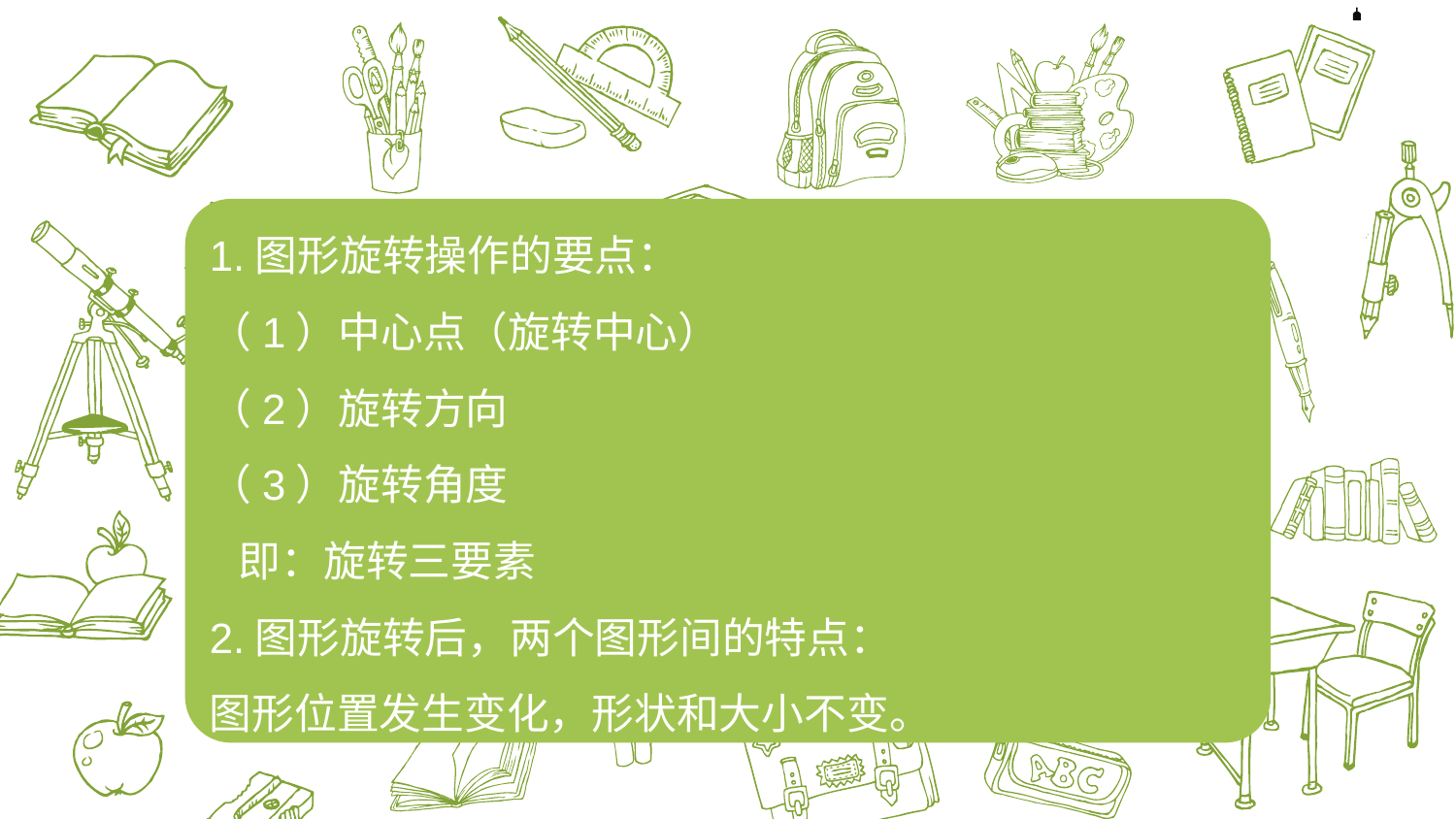

1.图形旋转操作的要点：
（1）中心点（旋转中心）
（2）旋转方向
（3）旋转角度
  即：旋转三要素
2.图形旋转后，两个图形间的特点：
图形位置发生变化，形状和大小不变。